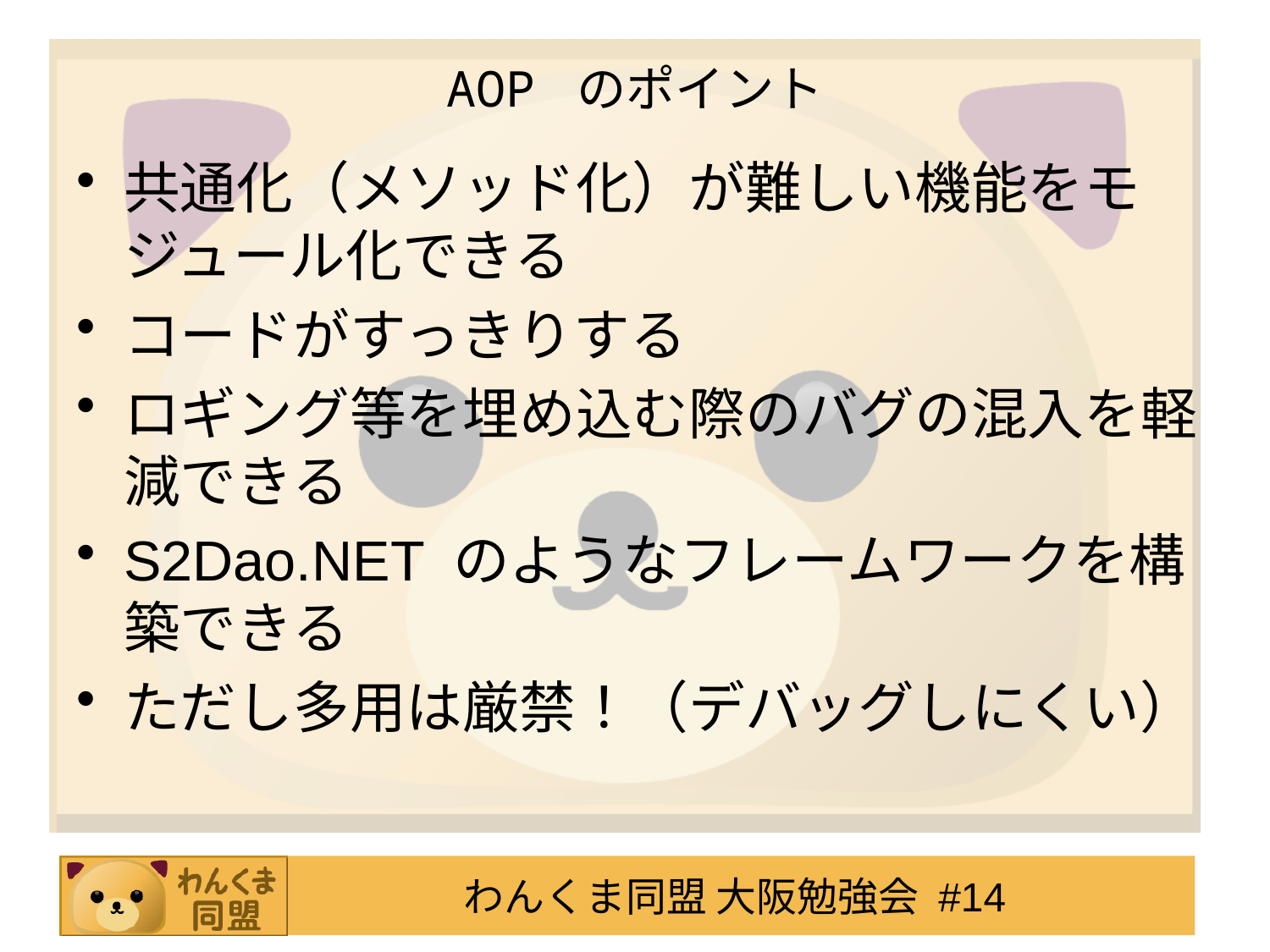

# AOP のポイント
共通化（メソッド化）が難しい機能をモジュール化できる
コードがすっきりする
ロギング等を埋め込む際のバグの混入を軽減できる
S2Dao.NET のようなフレームワークを構築できる
ただし多用は厳禁！（デバッグしにくい）